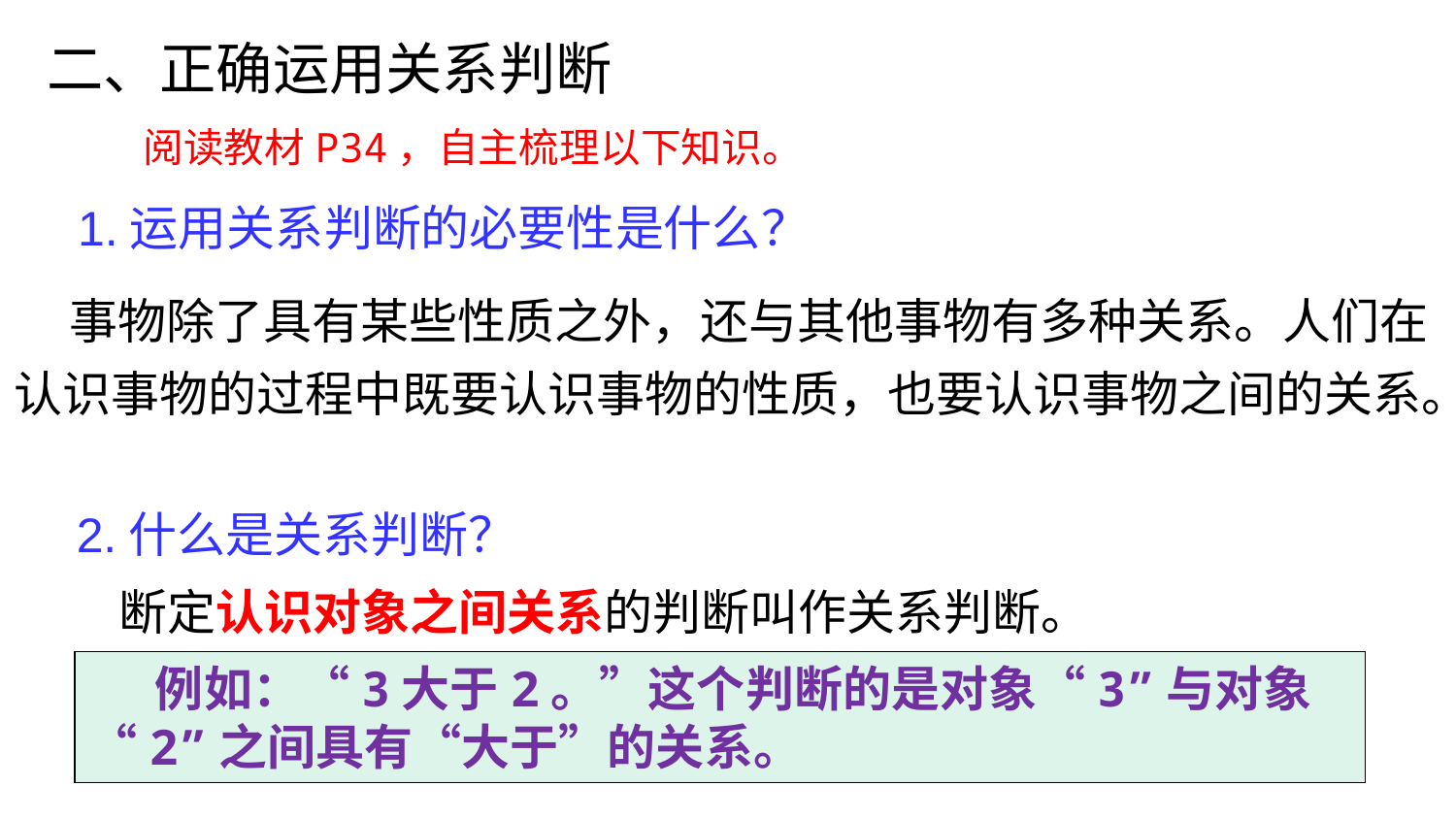

二、正确运用关系判断
阅读教材P34，自主梳理以下知识。
1.运用关系判断的必要性是什么？
    事物除了具有某些性质之外，还与其他事物有多种关系。人们在认识事物的过程中既要认识事物的性质，也要认识事物之间的关系。
2.什么是关系判断？
断定认识对象之间关系的判断叫作关系判断。
     例如：“3大于2。”这个判断的是对象“3”与对象“2”之间具有“大于”的关系。